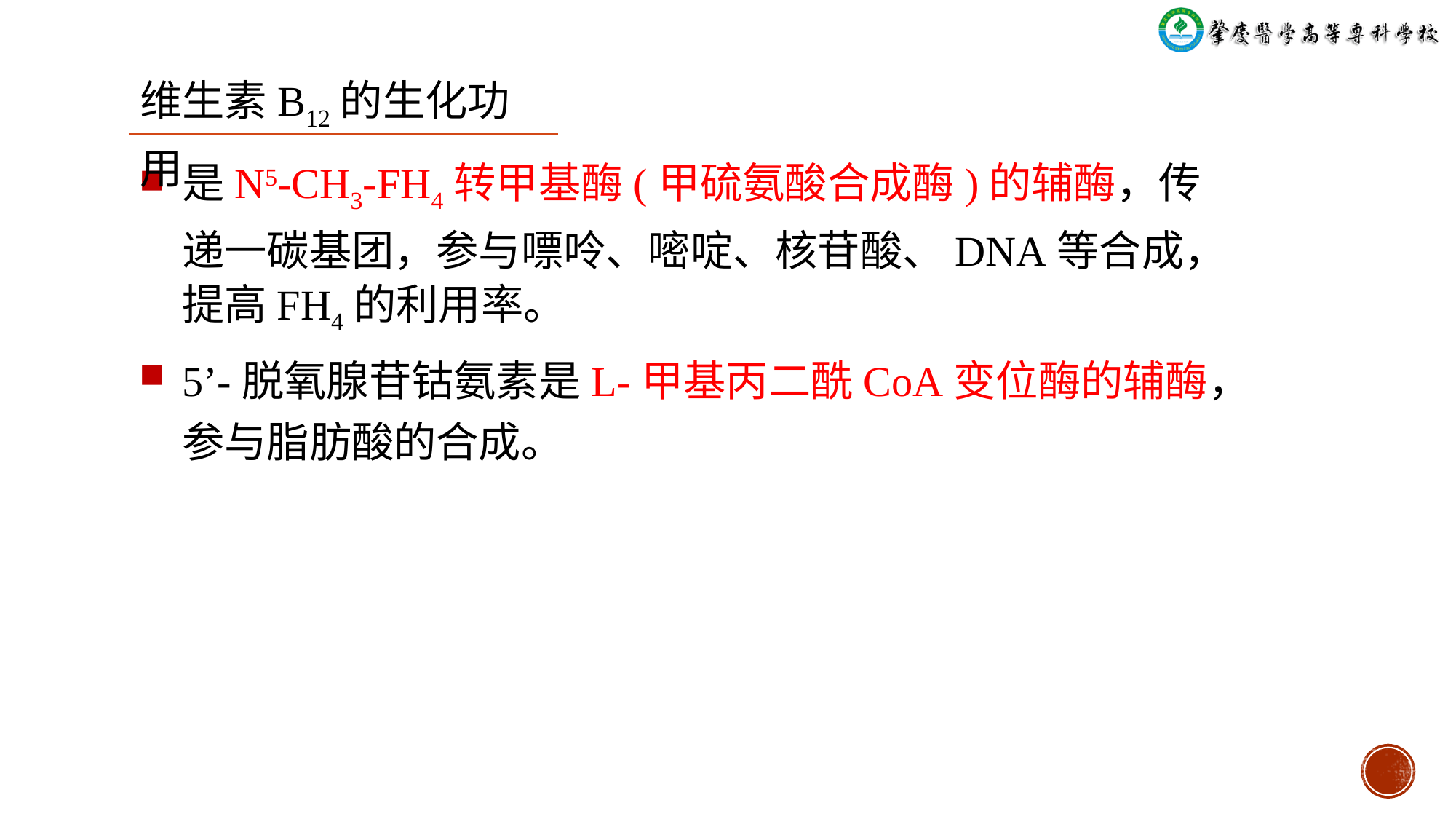

维生素B12的生化功用
是N5-CH3-FH4转甲基酶(甲硫氨酸合成酶)的辅酶，传递一碳基团，参与嘌呤、嘧啶、核苷酸、DNA等合成，提高FH4的利用率。
5’-脱氧腺苷钴氨素是L-甲基丙二酰CoA变位酶的辅酶，参与脂肪酸的合成。